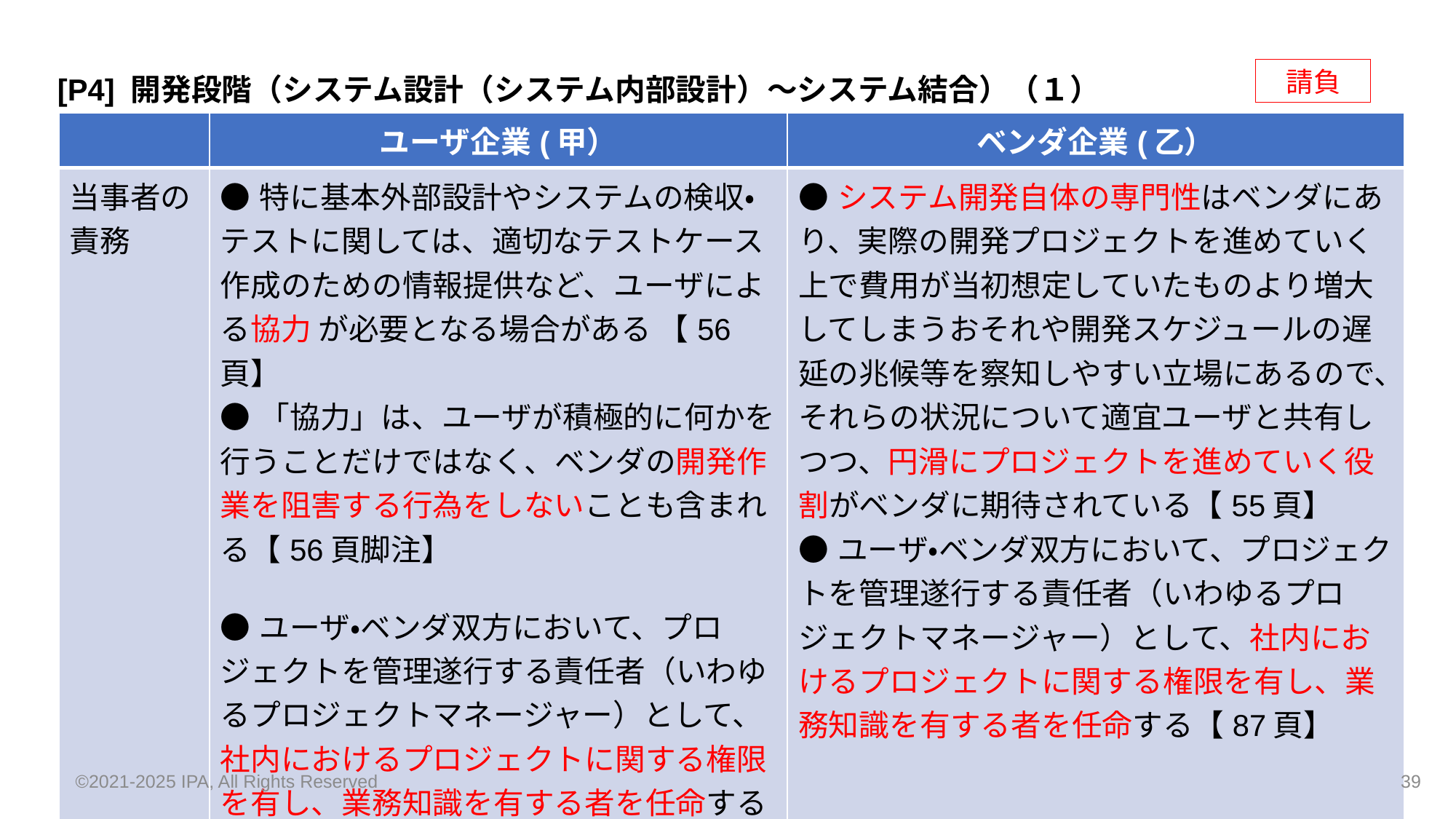

請負
[P4] 開発段階（システム設計（システム内部設計）～システム結合）（１）
|  | ユーザ企業(甲） | ベンダ企業(乙） |
| --- | --- | --- |
| 当事者の責務 | ●特に基本外部設計やシステムの検収・テストに関しては、適切なテストケース作成のための情報提供など、ユーザによる協力 が必要となる場合がある 【56頁】 ●「協力」は、ユーザが積極的に何かを行うことだけではなく、ベンダの開発作業を阻害する行為をしないことも含まれる【56頁脚注】 ●ユーザ・ベンダ双方において、プロジェクトを管理遂行する責任者（いわゆるプロジェクトマネージャー）として、社内におけるプロジェクトに関する権限を有し、業務知識を有する者を任命する【87頁】 | ●システム開発自体の専門性はベンダにあり、実際の開発プロジェクトを進めていく上で費用が当初想定していたものより増大してしまうおそれや開発スケジュールの遅延の兆候等を察知しやすい立場にあるので、それらの状況について適宜ユーザと共有しつつ、円滑にプロジェクトを進めていく役割がベンダに期待されている【55頁】 ●ユーザ・ベンダ双方において、プロジェクトを管理遂行する責任者（いわゆるプロジェクトマネージャー）として、社内におけるプロジェクトに関する権限を有し、業務知識を有する者を任命する【87頁】 |
©2021-2025 IPA, All Rights Reserved
39